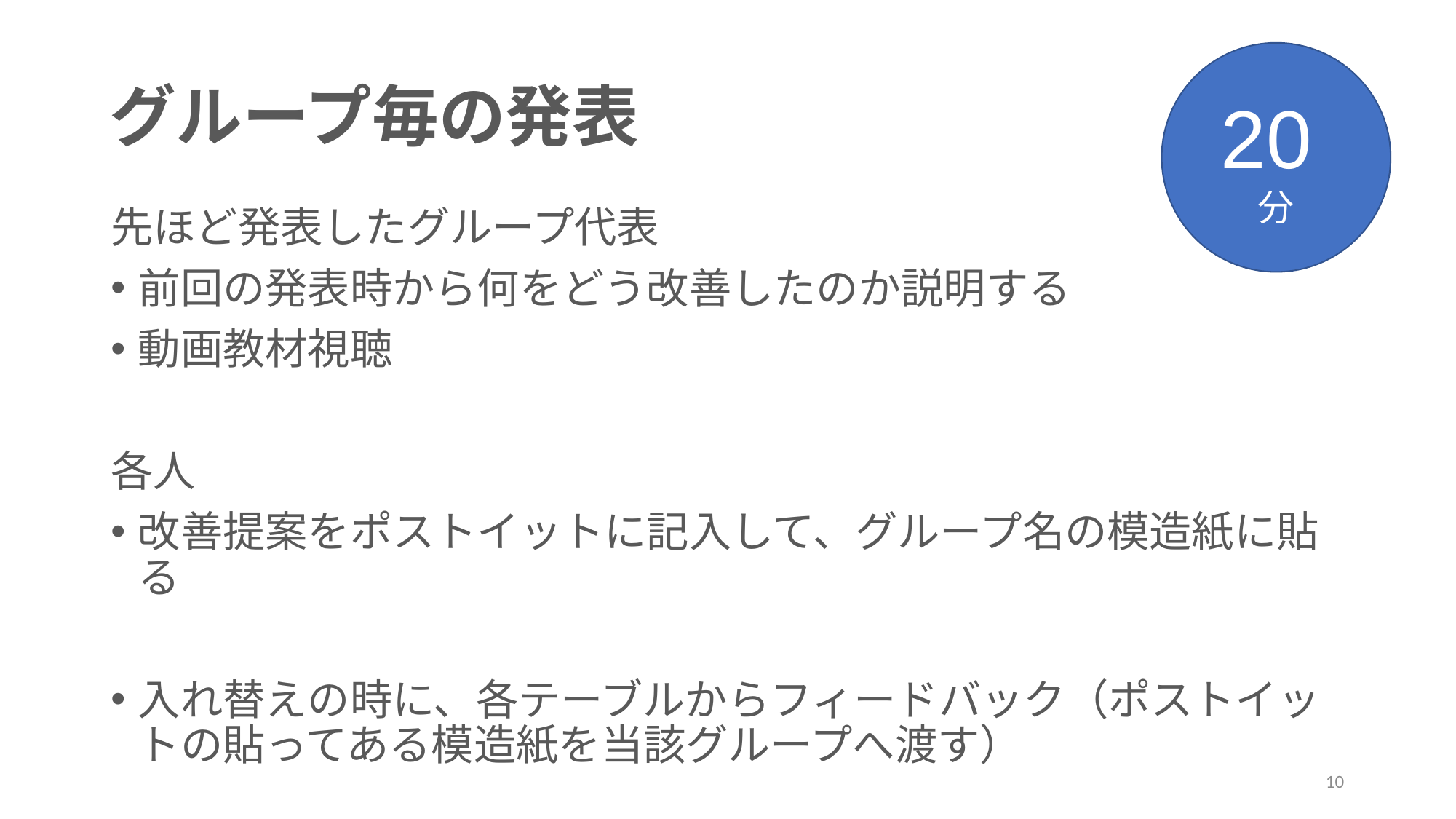

20分
# グループ毎の発表
先ほど発表したグループ代表
前回の発表時から何をどう改善したのか説明する
動画教材視聴

各人
改善提案をポストイットに記入して、グループ名の模造紙に貼る

入れ替えの時に、各テーブルからフィードバック（ポストイットの貼ってある模造紙を当該グループへ渡す）
10